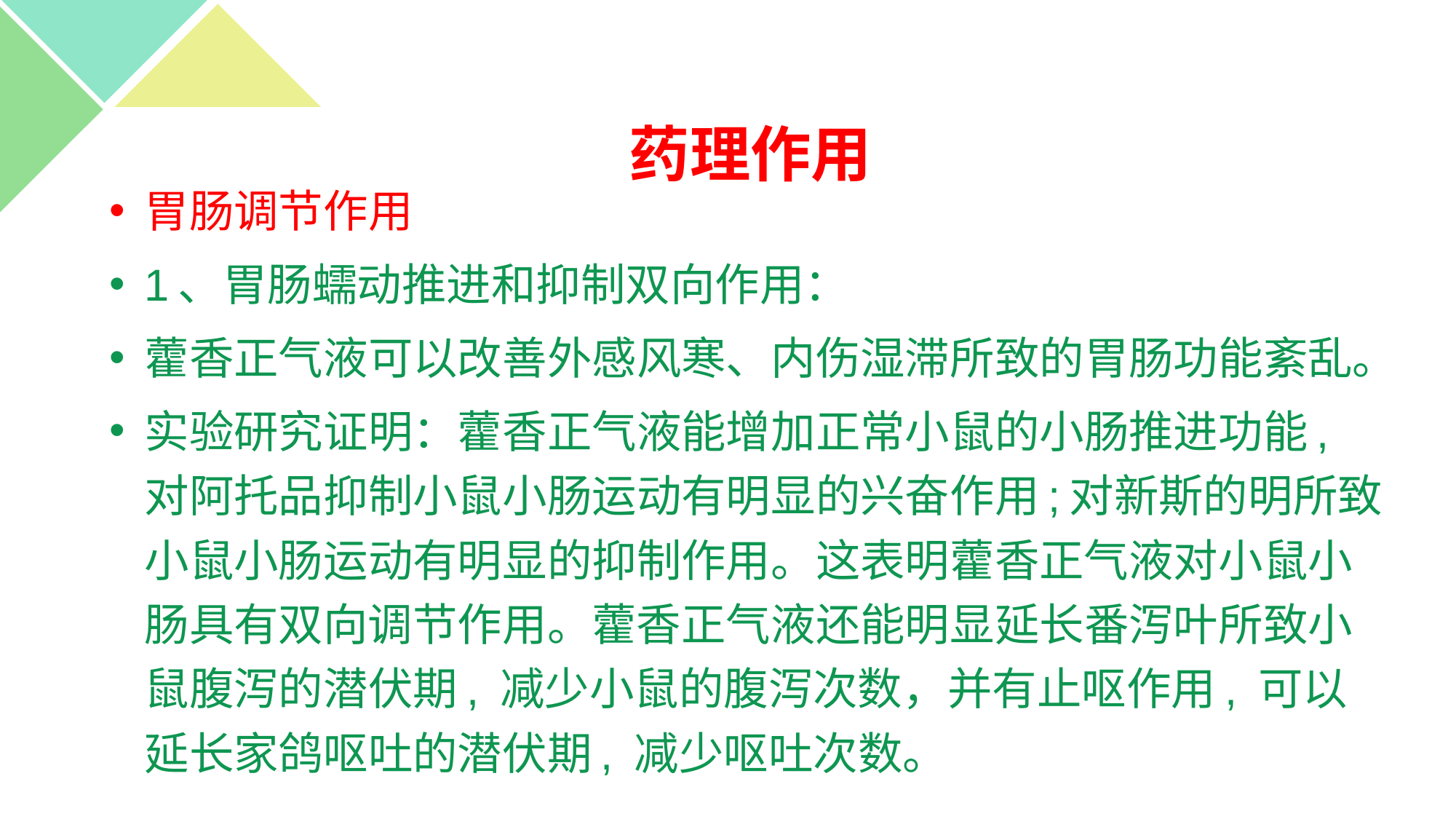

# 药理作用
胃肠调节作用
1、胃肠蠕动推进和抑制双向作用：
藿香正气液可以改善外感风寒、内伤湿滞所致的胃肠功能紊乱。
实验研究证明：藿香正气液能增加正常小鼠的小肠推进功能, 对阿托品抑制小鼠小肠运动有明显的兴奋作用;对新斯的明所致小鼠小肠运动有明显的抑制作用。这表明藿香正气液对小鼠小肠具有双向调节作用。藿香正气液还能明显延长番泻叶所致小鼠腹泻的潜伏期, 减少小鼠的腹泻次数，并有止呕作用, 可以延长家鸽呕吐的潜伏期, 减少呕吐次数。